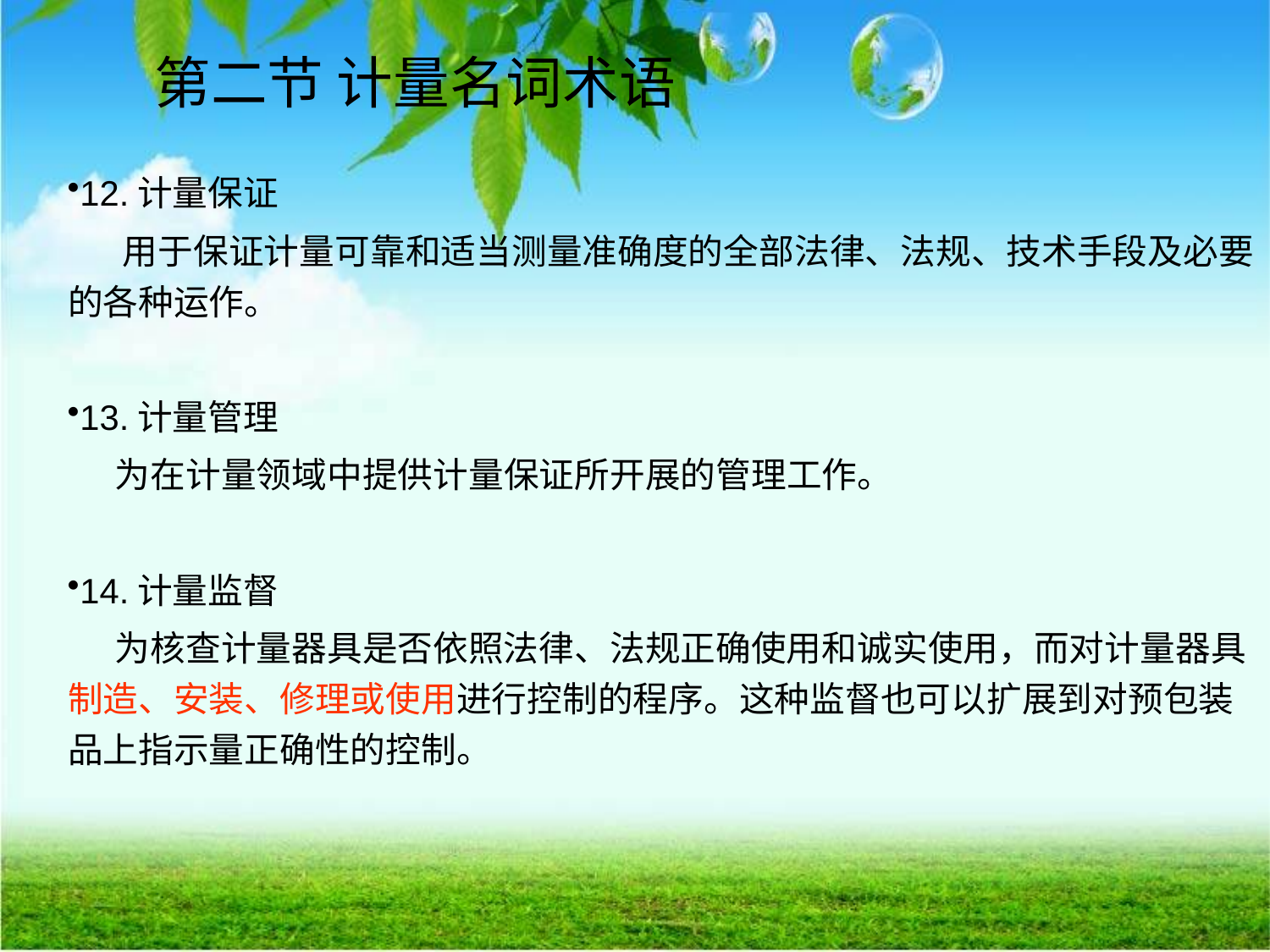

# 第二节 计量名词术语
12.计量保证
      用于保证计量可靠和适当测量准确度的全部法律、法规、技术手段及必要的各种运作。

13.计量管理
     为在计量领域中提供计量保证所开展的管理工作。

14.计量监督
     为核查计量器具是否依照法律、法规正确使用和诚实使用，而对计量器具制造、安装、修理或使用进行控制的程序。这种监督也可以扩展到对预包装品上指示量正确性的控制。